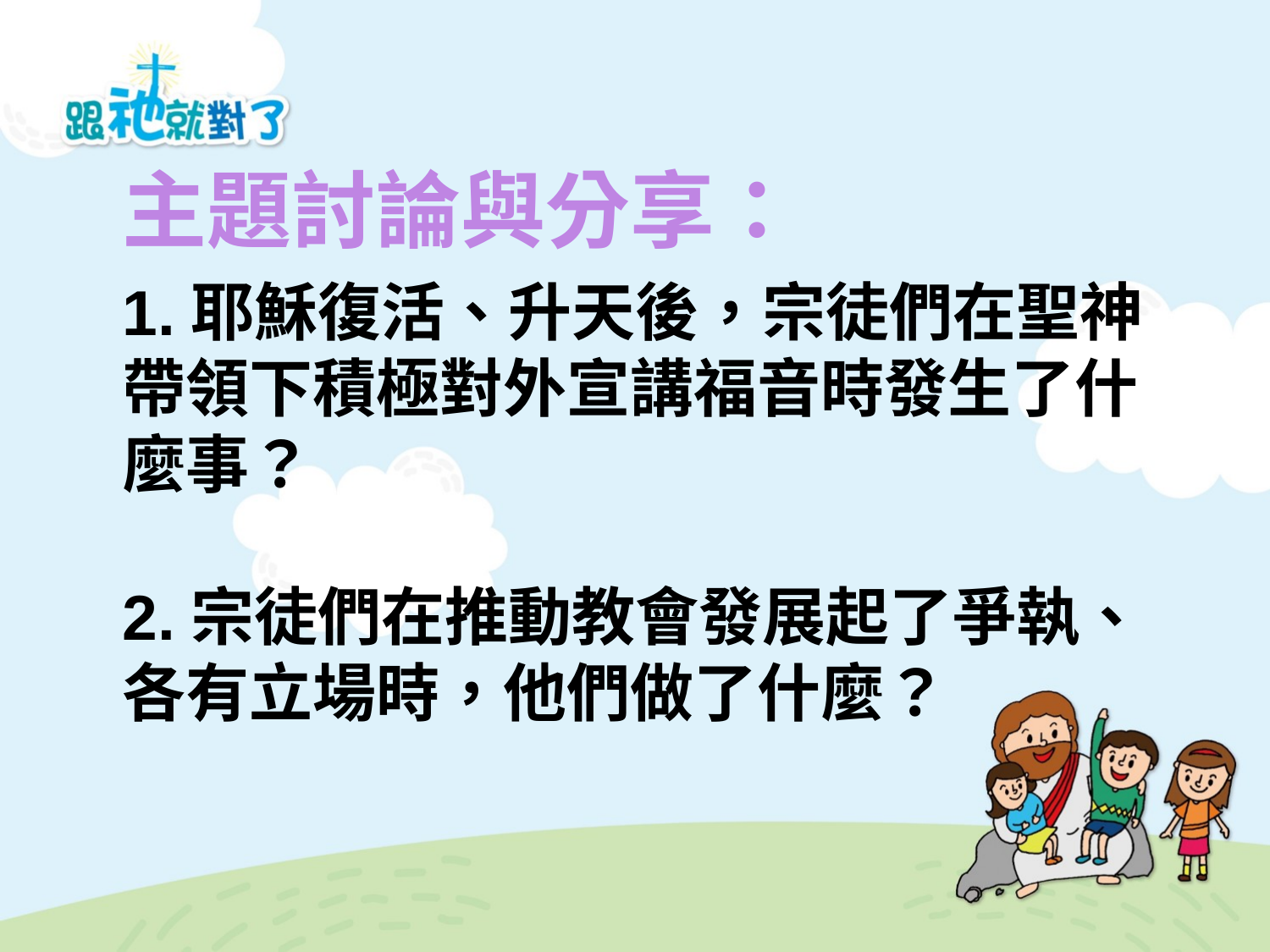

主題討論與分享：
1.耶穌復活、升天後，宗徒們在聖神帶領下積極對外宣講福音時發生了什麼事？

2.宗徒們在推動教會發展起了爭執、各有立場時，他們做了什麼？